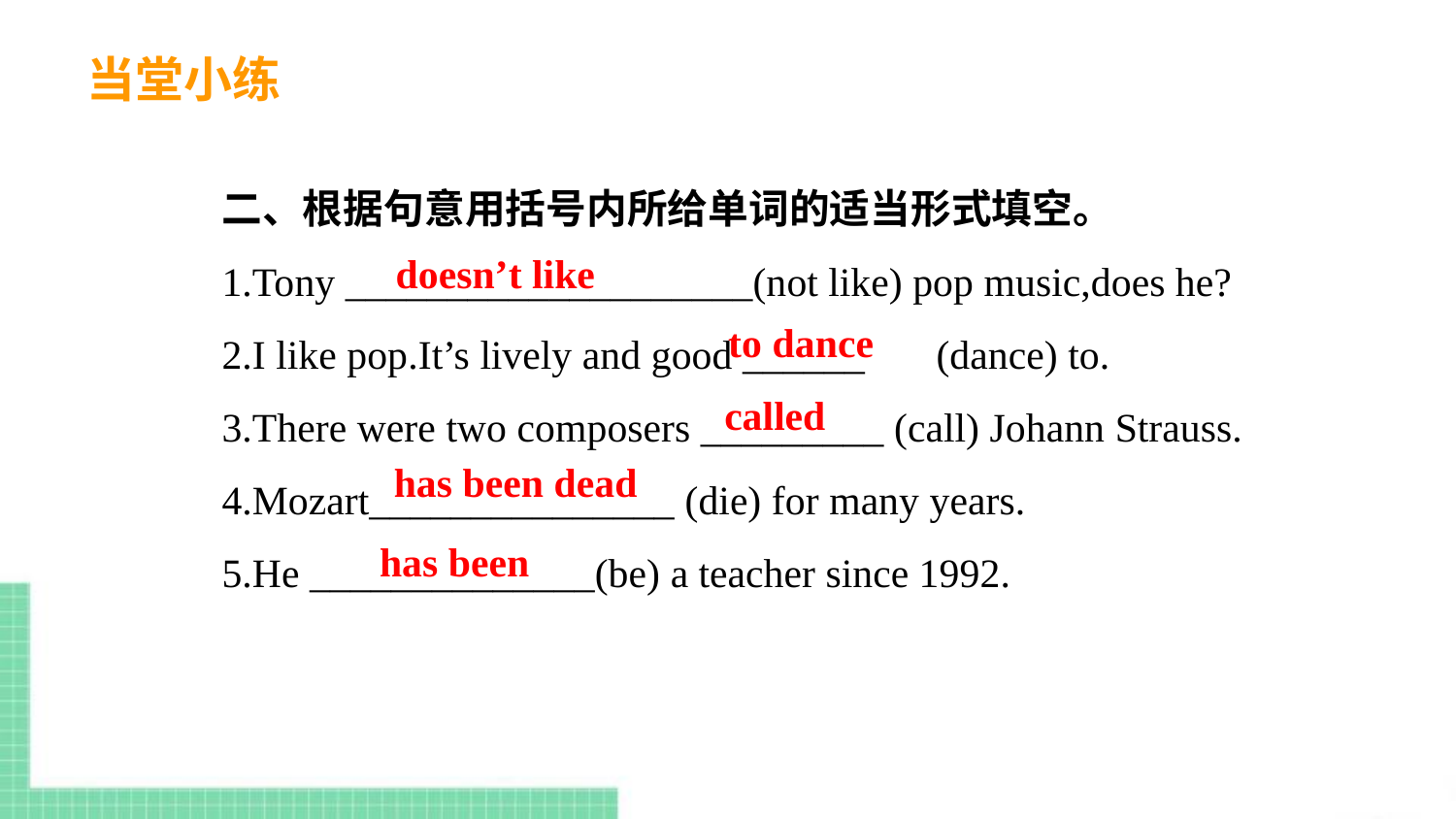

当堂小练
二、根据句意用括号内所给单词的适当形式填空。
1.Tony ____________________(not like) pop music,does he?
2.I like pop.It’s lively and good ______       (dance) to.
3.There were two composers _________ (call) Johann Strauss.
4.Mozart_______________ (die) for many years.
5.He ______________(be) a teacher since 1992.
doesn’t like
to dance
called
has been dead
has been